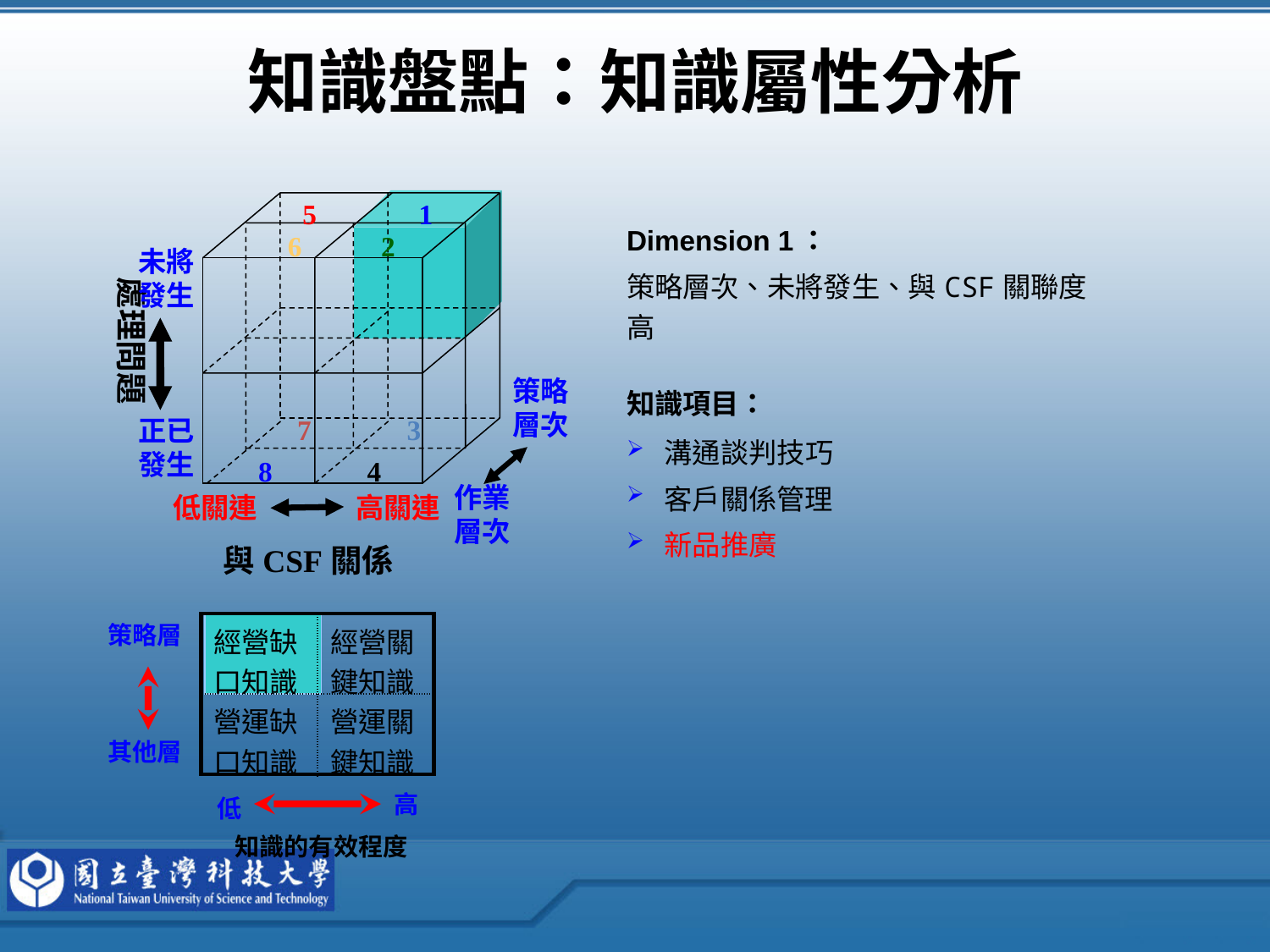

# 知識盤點：知識屬性分析
5

1

6

2

未將發生

處理問題

策略層次
正已發生
7
3

8
4

作業層次
低關連
高關連

與CSF關係
| Dimension 1： |
| --- |
| 策略層次、未將發生、與CSF關聯度高 |
| 知識項目： |
| 溝通談判技巧 客戶關係管理 新品推廣 |
策略層

其他層
高
低

知識的有效程度
| 經營缺口知識 | 經營關鍵知識 |
| --- | --- |
| 營運缺口知識 | 營運關鍵知識 |